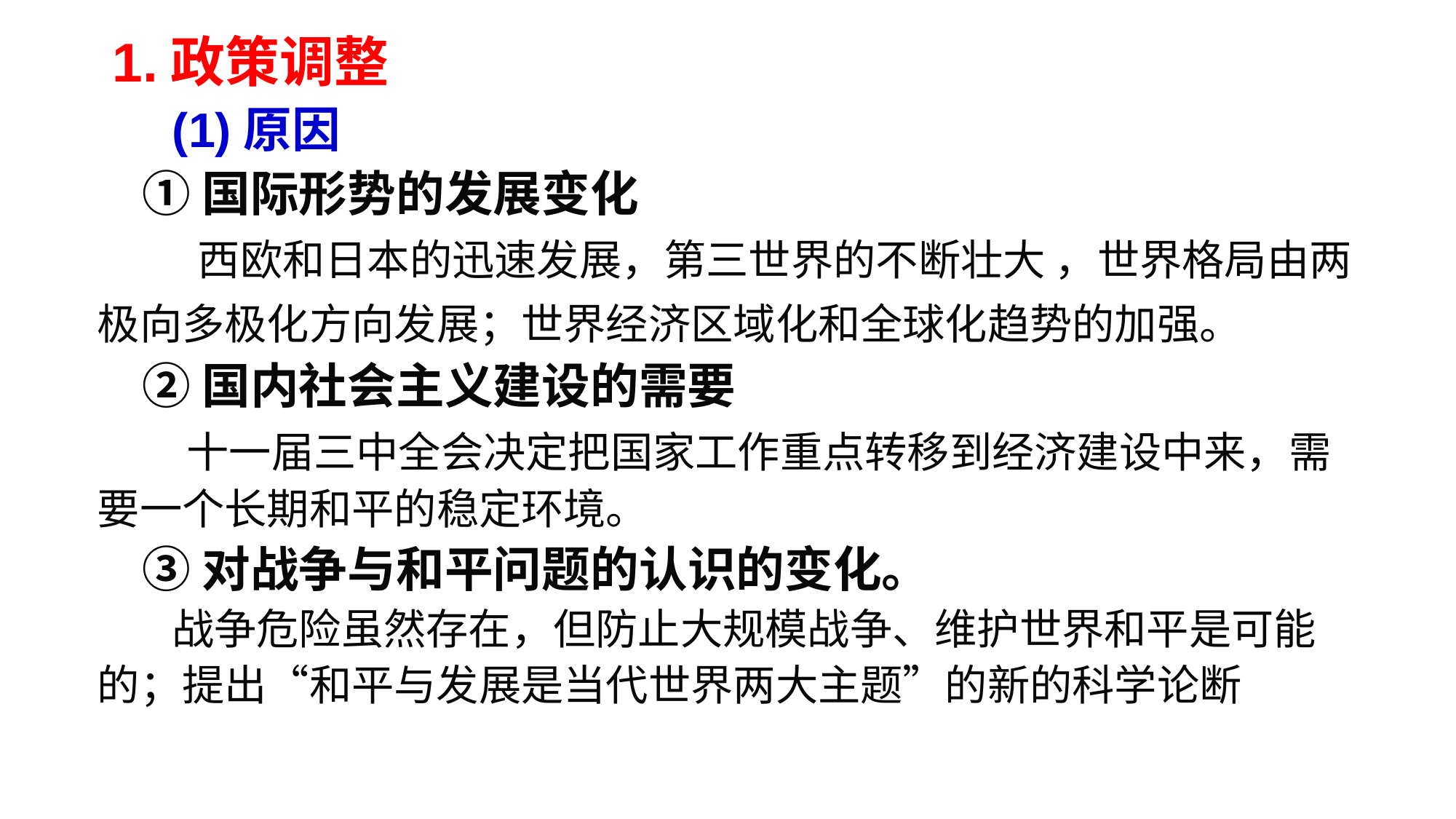

1.政策调整
        (1)原因
    ①国际形势的发展变化
        西欧和日本的迅速发展，第三世界的不断壮大 ，世界格局由两极向多极化方向发展；世界经济区域化和全球化趋势的加强。
    ②国内社会主义建设的需要
       十一届三中全会决定把国家工作重点转移到经济建设中来，需要一个长期和平的稳定环境。
    ③对战争与和平问题的认识的变化。
           战争危险虽然存在，但防止大规模战争、维护世界和平是可能的；提出“和平与发展是当代世界两大主题”的新的科学论断